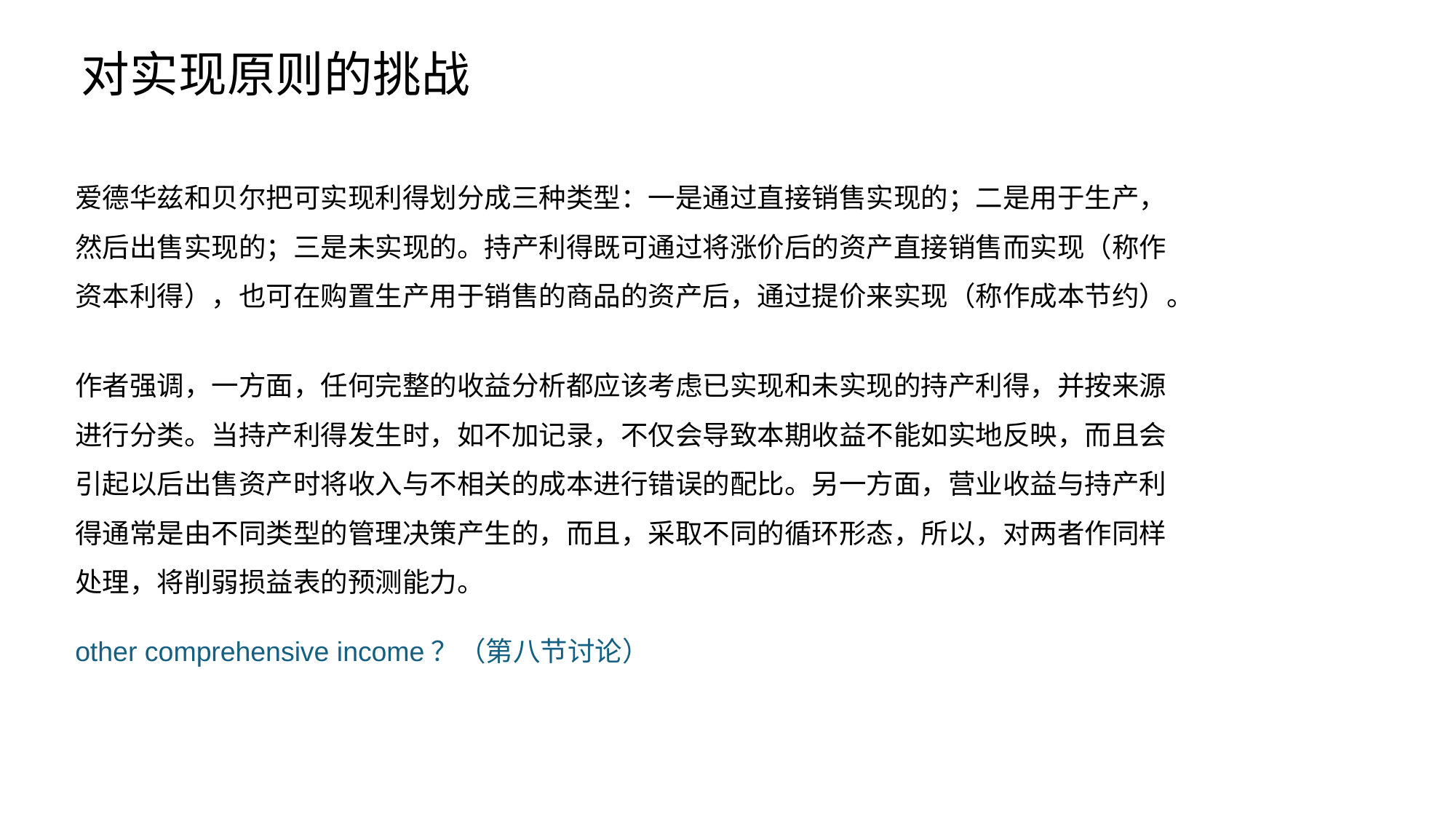

对实现原则的挑战
爱德华兹和贝尔把可实现利得划分成三种类型：一是通过直接销售实现的；二是用于生产，然后出售实现的；三是未实现的。持产利得既可通过将涨价后的资产直接销售而实现（称作资本利得），也可在购置生产用于销售的商品的资产后，通过提价来实现（称作成本节约）。
作者强调，一方面，任何完整的收益分析都应该考虑已实现和未实现的持产利得，并按来源进行分类。当持产利得发生时，如不加记录，不仅会导致本期收益不能如实地反映，而且会引起以后出售资产时将收入与不相关的成本进行错误的配比。另一方面，营业收益与持产利得通常是由不同类型的管理决策产生的，而且，采取不同的循环形态，所以，对两者作同样处理，将削弱损益表的预测能力。
other comprehensive income？（第八节讨论）